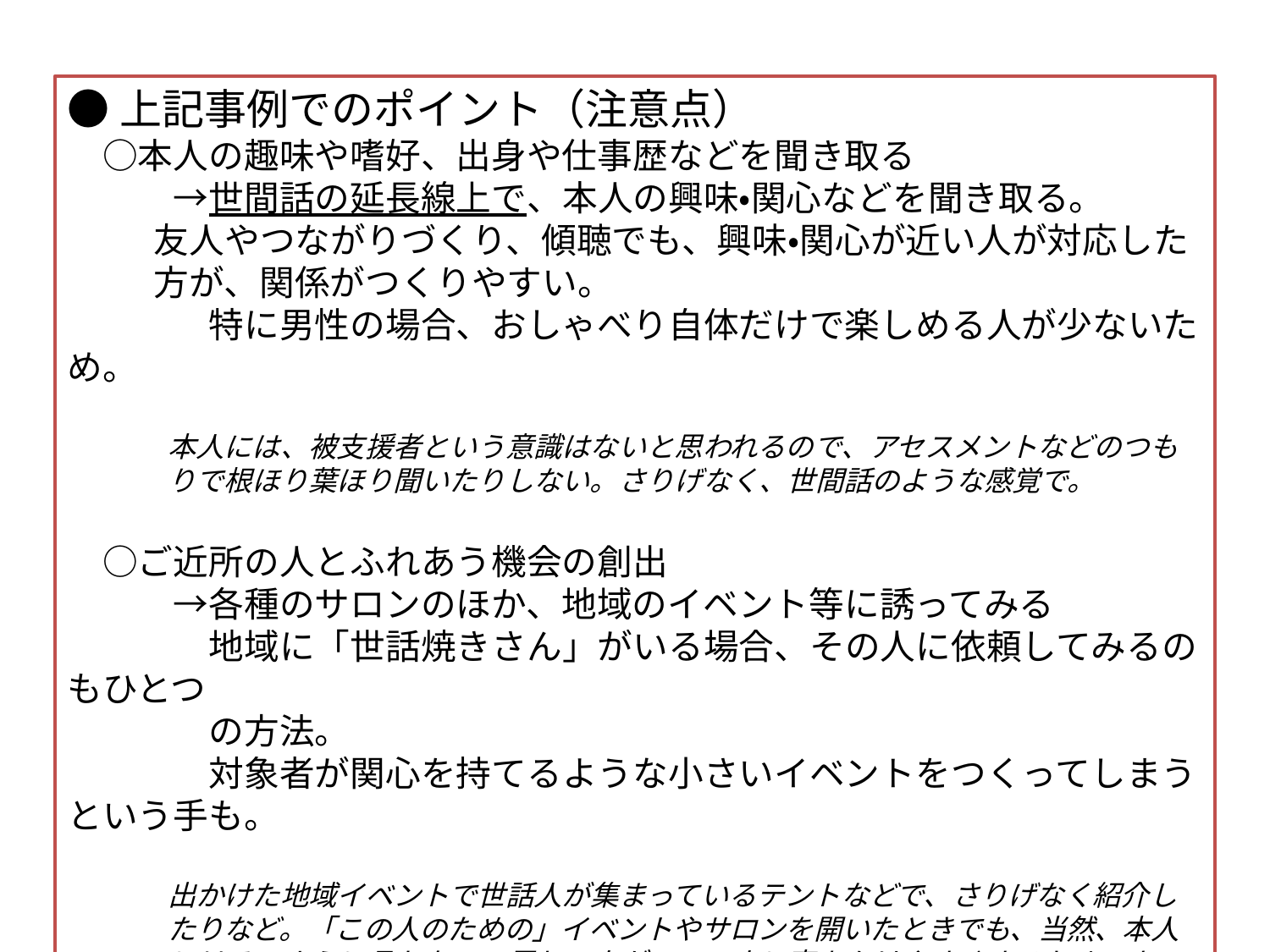

●上記事例でのポイント（注意点）
　○本人の趣味や嗜好、出身や仕事歴などを聞き取る
　　　→世間話の延長線上で、本人の興味・関心などを聞き取る。
友人やつながりづくり、傾聴でも、興味・関心が近い人が対応した方が、関係がつくりやすい。
　　　　特に男性の場合、おしゃべり自体だけで楽しめる人が少ないため。

本人には、被支援者という意識はないと思われるので、アセスメントなどのつもりで根ほり葉ほり聞いたりしない。さりげなく、世間話のような感覚で。

　○ご近所の人とふれあう機会の創出
　　　→各種のサロンのほか、地域のイベント等に誘ってみる
　　　　地域に「世話焼きさん」がいる場合、その人に依頼してみるのもひとつ
　　　　の方法。
　　　　対象者が関心を持てるような小さいイベントをつくってしまうという手も。

出かけた地域イベントで世話人が集まっているテントなどで、さりげなく紹介したりなど。「この人のための」イベントやサロンを開いたときでも、当然、本人にはそのように言わない。周りの人が、この人に声をかけやすくするためのきっかけづくりの場と捉える。